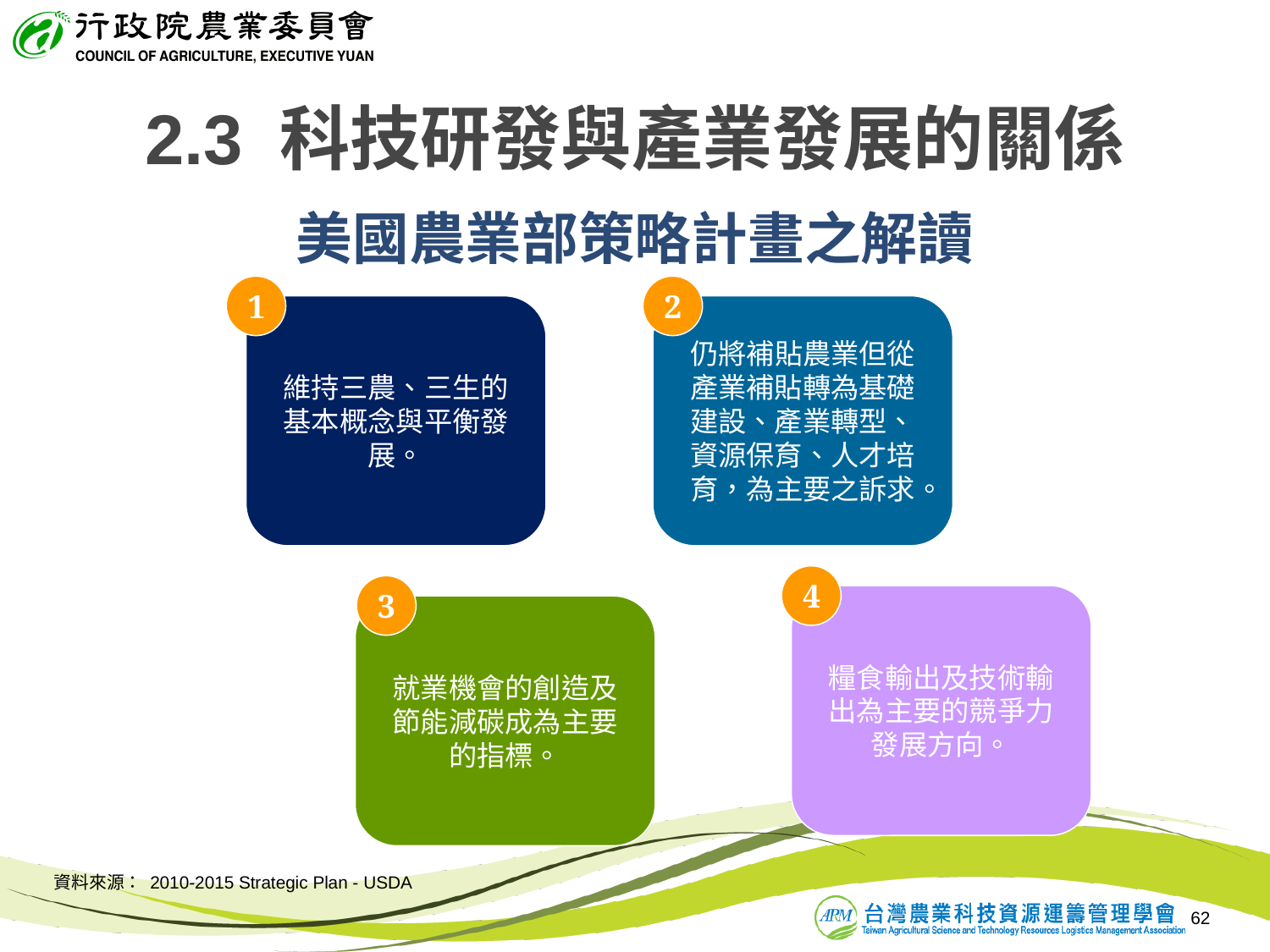

2.3 科技研發與產業發展的關係
# 美國農業部策略計畫之解讀
1
2
維持三農、三生的基本概念與平衡發展。
仍將補貼農業但從產業補貼轉為基礎建設、產業轉型、資源保育、人才培育，為主要之訴求。
4
3
糧食輸出及技術輸出為主要的競爭力發展方向。
就業機會的創造及節能減碳成為主要的指標。
資料來源： 2010-2015 Strategic Plan - USDA
62